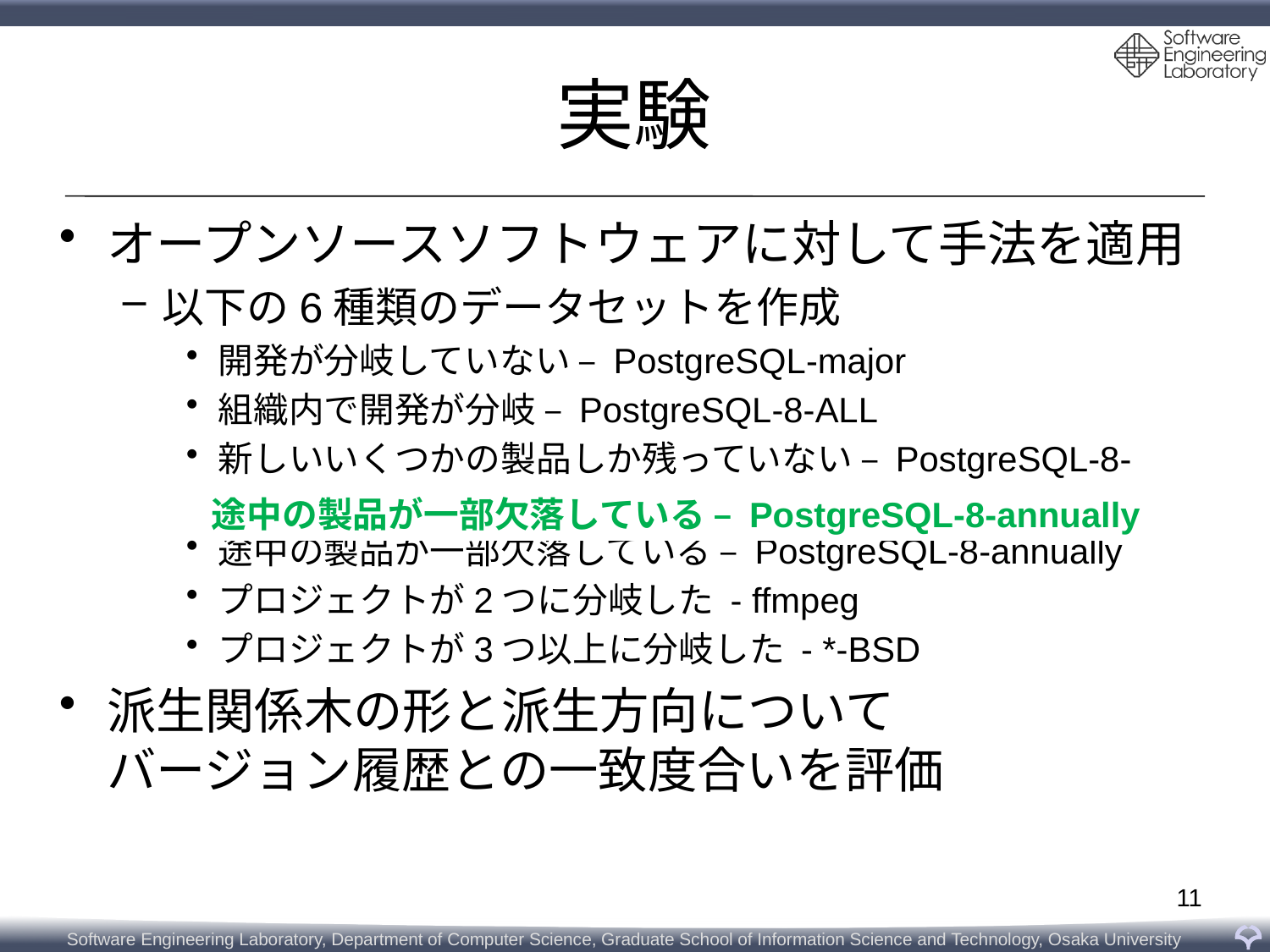

# 実験
オープンソースソフトウェアに対して手法を適用
以下の6種類のデータセットを作成
開発が分岐していない – PostgreSQL-major
組織内で開発が分岐 – PostgreSQL-8-ALL
新しいいくつかの製品しか残っていない – PostgreSQL-8-LATEST
途中の製品が一部欠落している – PostgreSQL-8-annually
プロジェクトが2つに分岐した - ffmpeg
プロジェクトが3つ以上に分岐した - *-BSD
派生関係木の形と派生方向について
バージョン履歴との一致度合いを評価
途中の製品が一部欠落している – PostgreSQL-8-annually
11